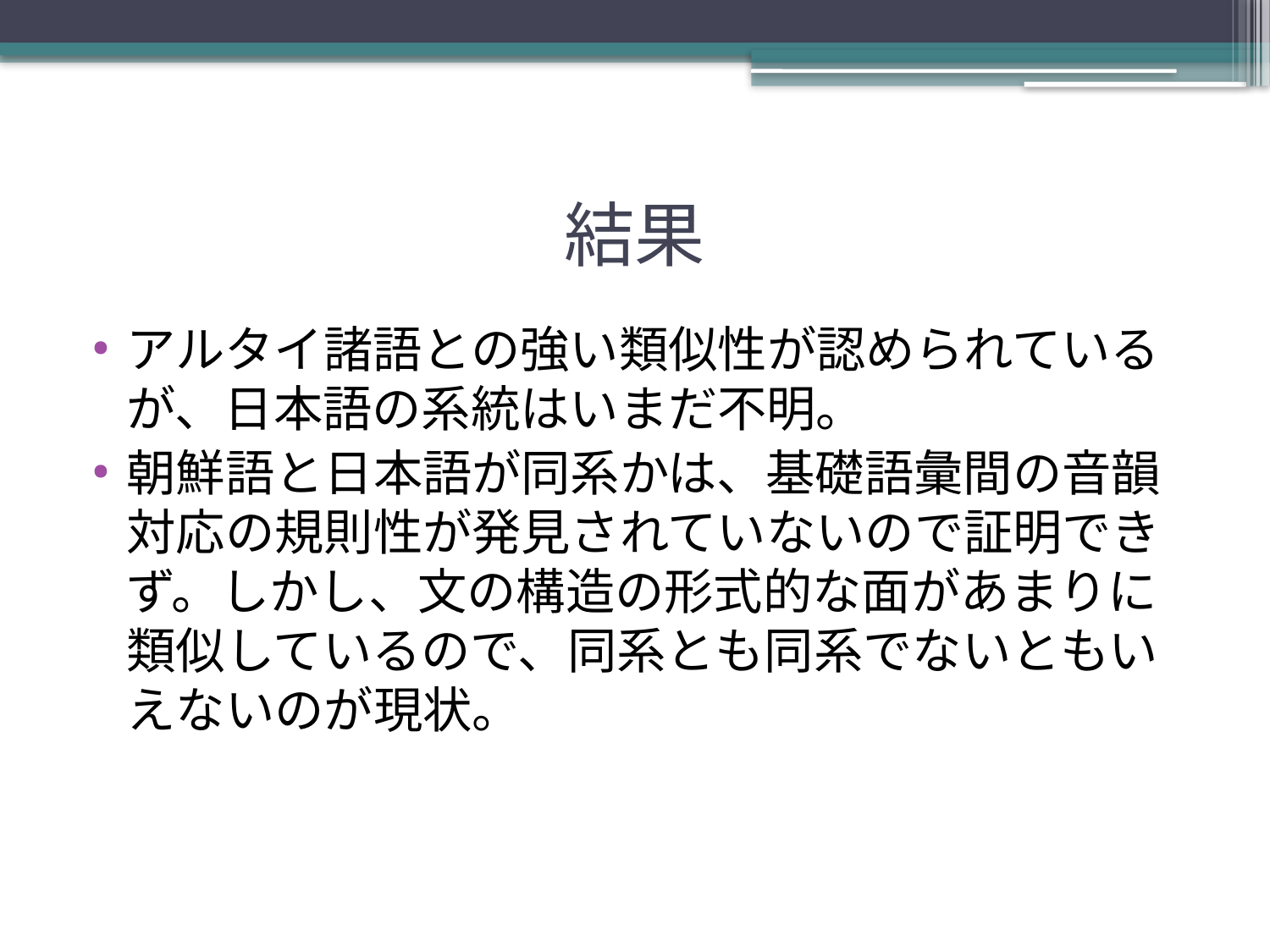

# 結果
アルタイ諸語との強い類似性が認められているが、日本語の系統はいまだ不明。
朝鮮語と日本語が同系かは、基礎語彙間の音韻対応の規則性が発見されていないので証明できず。しかし、文の構造の形式的な面があまりに類似しているので、同系とも同系でないともいえないのが現状。